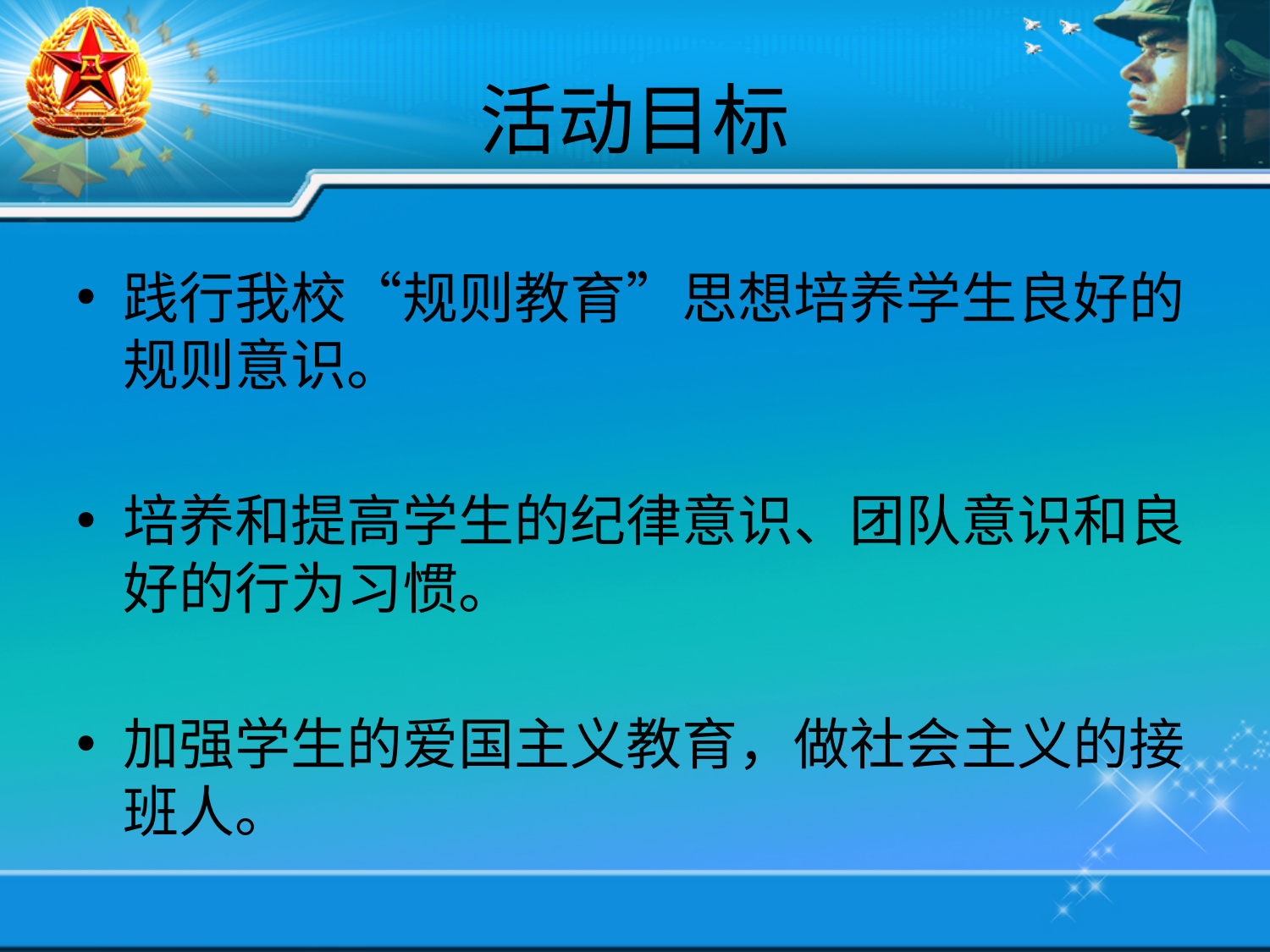

# 活动目标
践行我校“规则教育”思想培养学生良好的规则意识。

培养和提高学生的纪律意识、团队意识和良好的行为习惯。

加强学生的爱国主义教育，做社会主义的接班人。